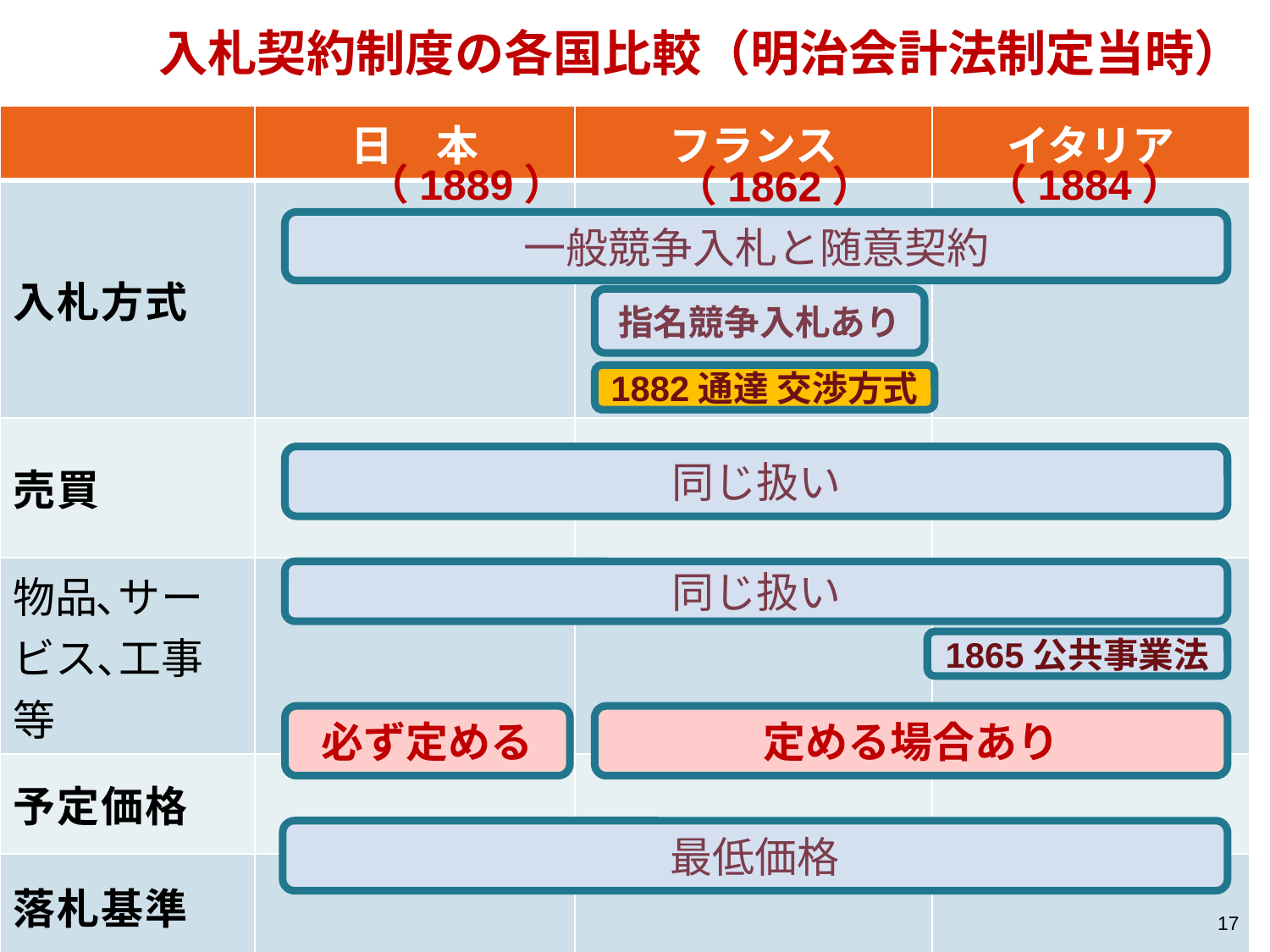

入札契約制度の各国比較（明治会計法制定当時）
|  | 日　本 | フランス | イタリア |
| --- | --- | --- | --- |
| 入札方式 |  |  |  |
| 売買 |  |  |  |
| 物品､サービス､工事等 |  |  |  |
| 予定価格 |  |  |  |
| 落札基準 |  |  |  |
（1889）
（1884）
（1862）
一般競争入札と随意契約
指名競争入札あり
1882通達 交渉方式
同じ扱い
同じ扱い
1865公共事業法
定める場合あり
必ず定める
最低価格
17